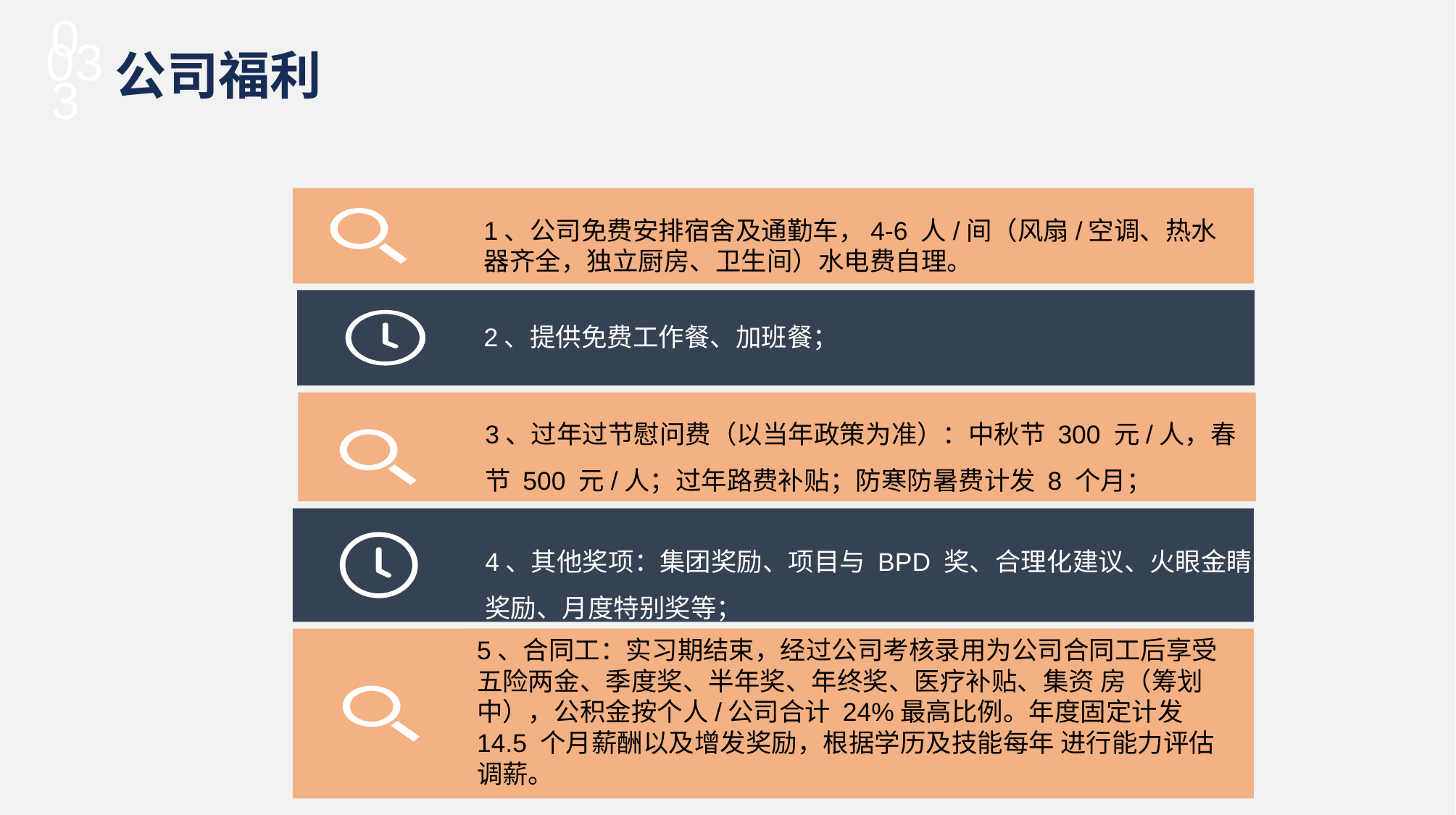

03
03
公司福利

1、公司免费安排宿舍及通勤车，4-6 人/间（风扇/空调、热水器齐全，独立厨房、卫生间）水电费自理。

2、提供免费工作餐、加班餐；

3、过年过节慰问费（以当年政策为准）：中秋节 300 元/人，春节 500 元/人；过年路费补贴；防寒防暑费计发 8 个月；

4、其他奖项：集团奖励、项目与 BPD 奖、合理化建议、火眼金睛奖励、月度特别奖等；

5、合同工：实习期结束，经过公司考核录用为公司合同工后享受五险两金、季度奖、半年奖、年终奖、医疗补贴、集资 房（筹划中），公积金按个人/公司合计 24%最高比例。年度固定计发 14.5 个月薪酬以及增发奖励，根据学历及技能每年 进行能力评估调薪。

46